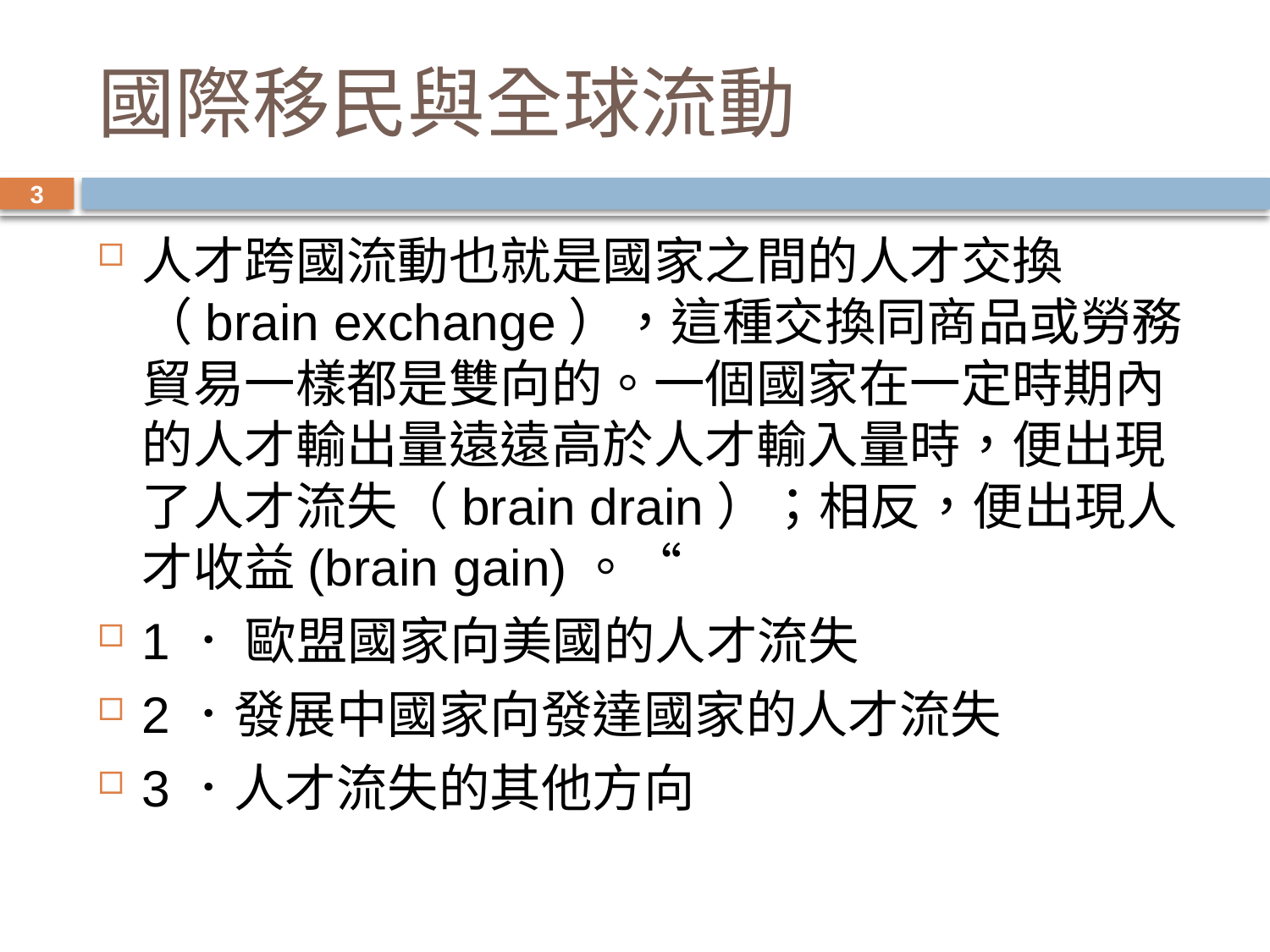

# 國際移民與全球流動
3
人才跨國流動也就是國家之間的人才交換（brain exchange），這種交換同商品或勞務貿易一樣都是雙向的。一個國家在一定時期內的人才輸出量遠遠高於人才輸入量時，便出現了人才流失（brain drain）；相反，便出現人才收益(brain gain)。“
1． 歐盟國家向美國的人才流失
2．發展中國家向發達國家的人才流失
3．人才流失的其他方向